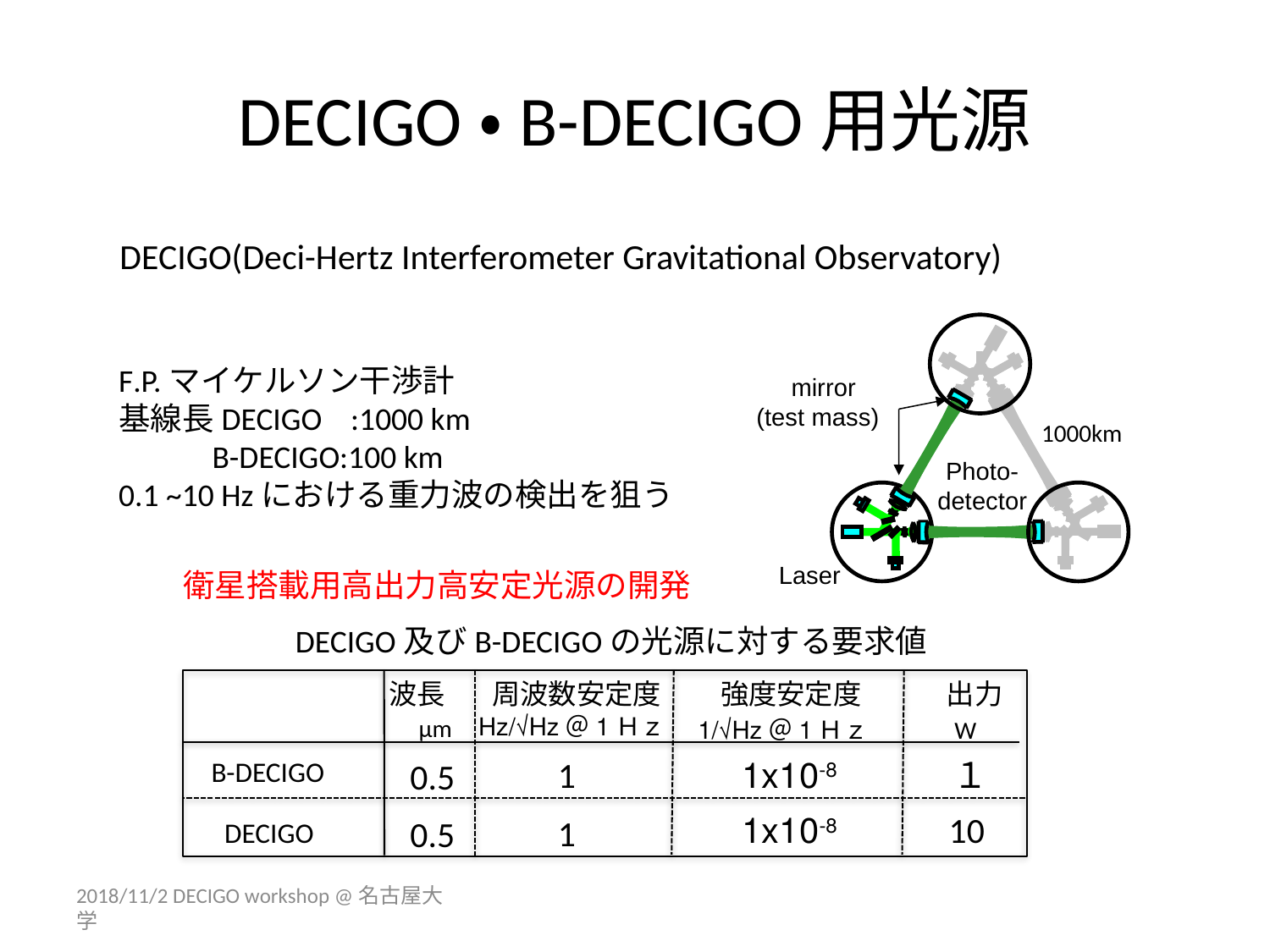

# DECIGO・B-DECIGO用光源
DECIGO(Deci-Hertz Interferometer Gravitational Observatory)

     mirror
(test mass)

1000km
Photo-detector
Laser
F.P.マイケルソン干渉計
基線長DECIGO    :1000 km
             B-DECIGO:100 km
0.1 ~10 Hzにおける重力波の検出を狙う
衛星搭載用高出力高安定光源の開発
　DECIGO及びB-DECIGOの光源に対する要求値
          波長　   周波数安定度  　   強度安定度　         出力

Hz/√Hz＠1Ｈｚ
μm
W
1/√Hz＠1Ｈｚ
1
1x10-8
１
B-DECIGO
0.5
1x10-8
10
1
0.5
DECIGO
2018/11/2 DECIGO workshop @名古屋大学